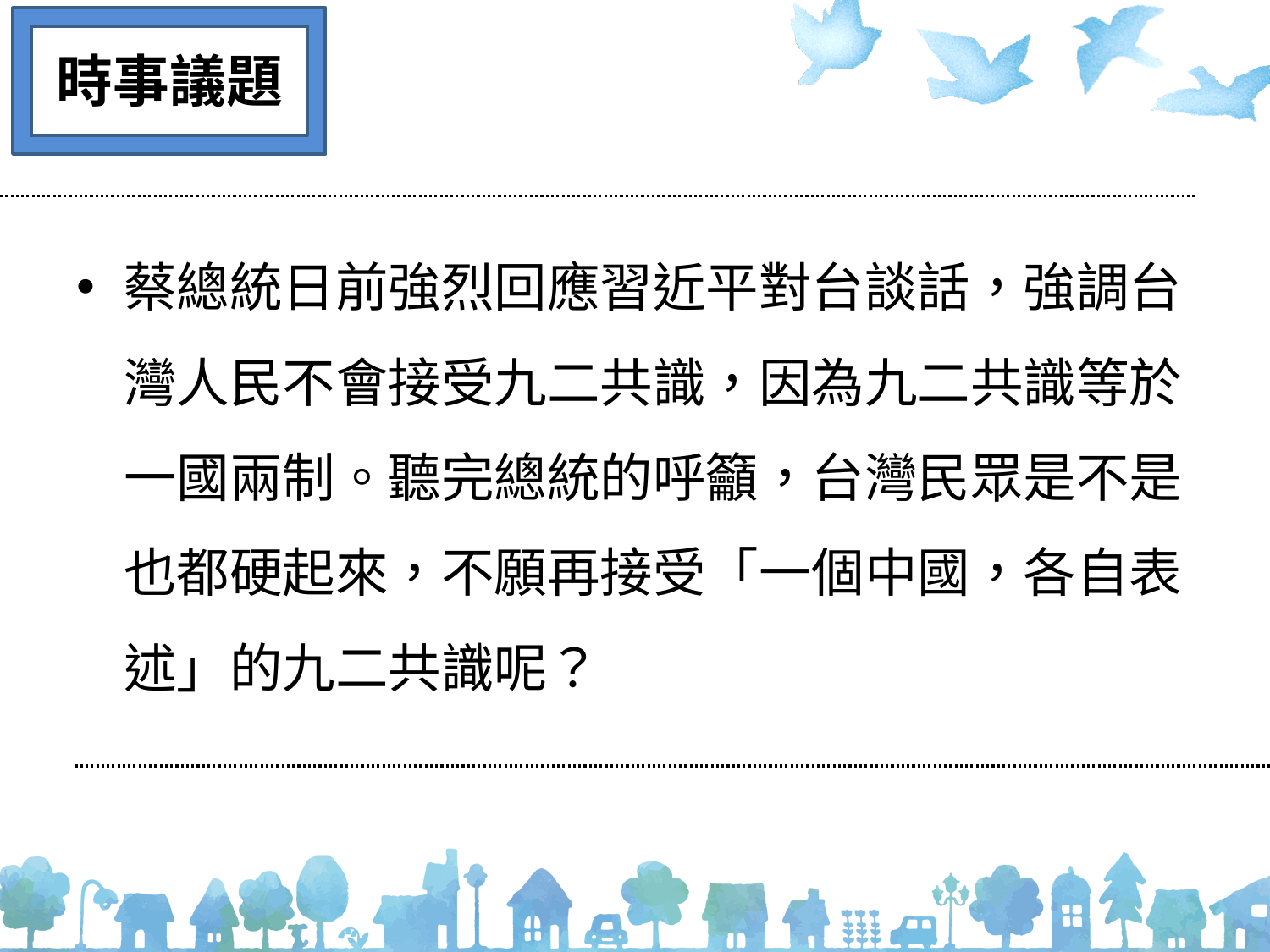

時事議題
蔡總統日前強烈回應習近平對台談話，強調台灣人民不會接受九二共識，因為九二共識等於一國兩制。聽完總統的呼籲，台灣民眾是不是也都硬起來，不願再接受「一個中國，各自表述」的九二共識呢？